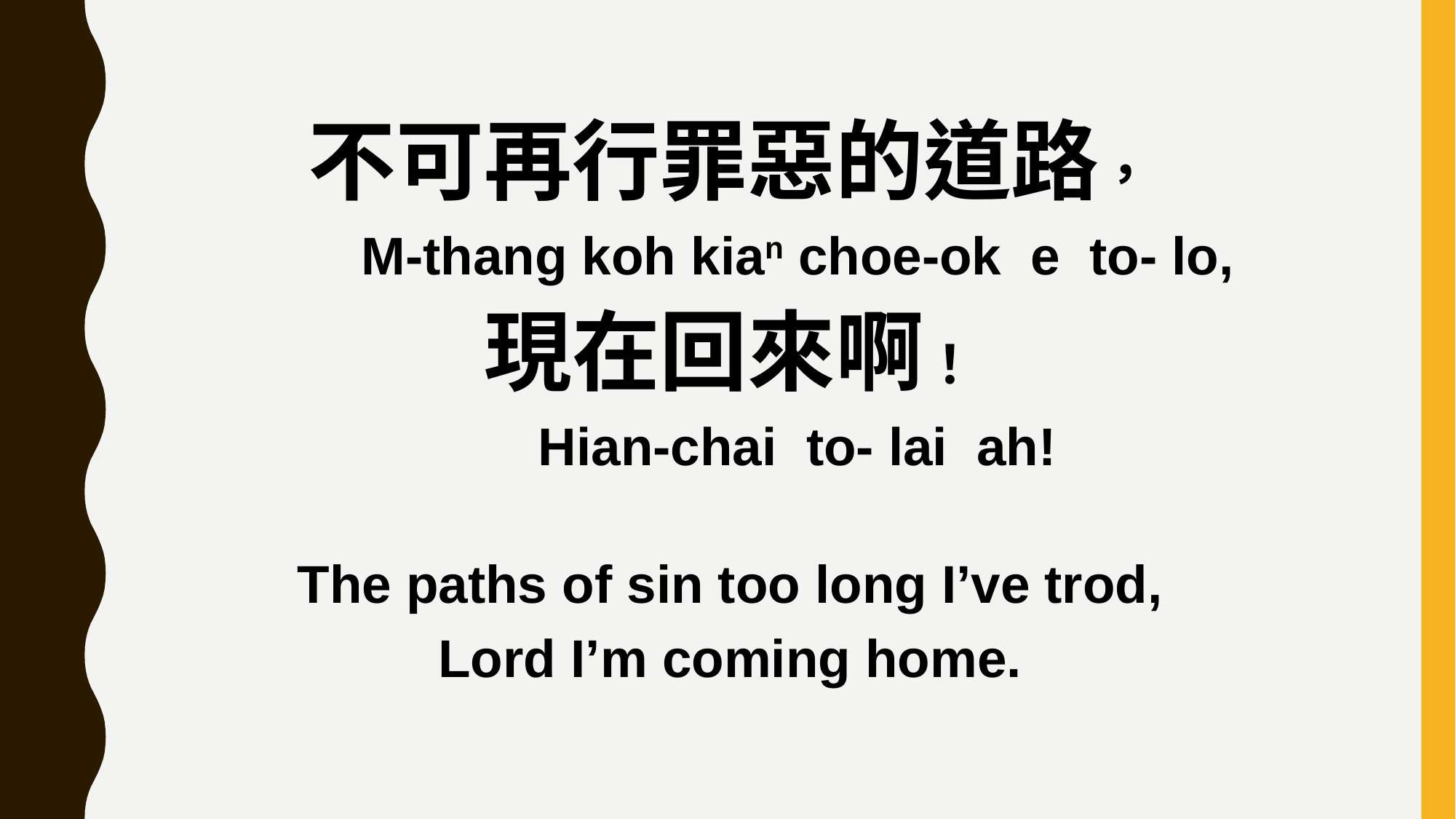

不可再行罪惡的道路，
            M-thang koh kian choe-ok  e  to- lo,
現在回來啊！
                        Hian-chai  to- lai  ah!

The paths of sin too long I’ve trod,
Lord I’m coming home.